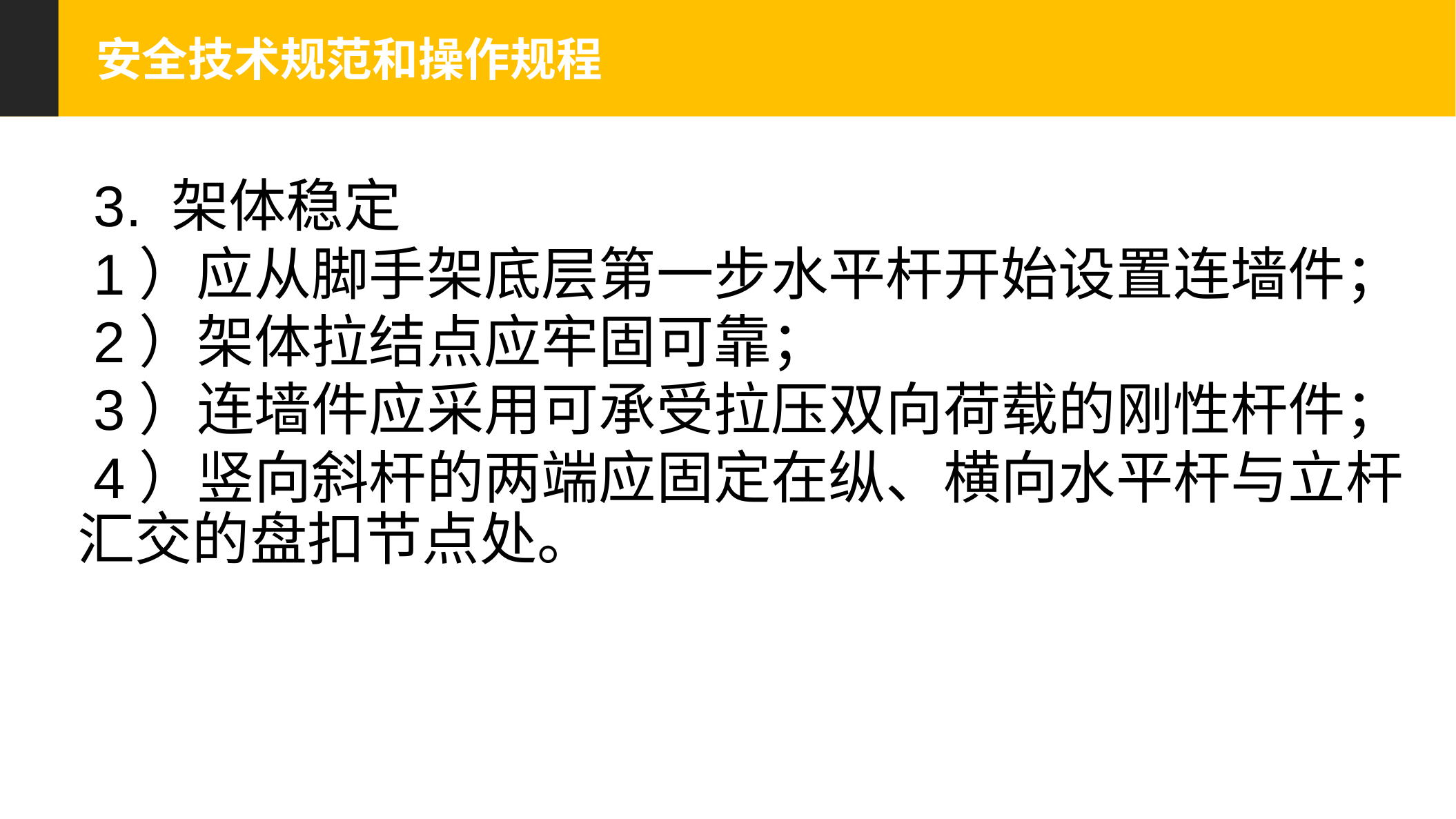

安全技术规范和操作规程
 3. 架体稳定
 1）应从脚手架底层第一步水平杆开始设置连墙件；
 2）架体拉结点应牢固可靠；
 3）连墙件应采用可承受拉压双向荷载的刚性杆件；
 4）竖向斜杆的两端应固定在纵、横向水平杆与立杆汇交的盘扣节点处。